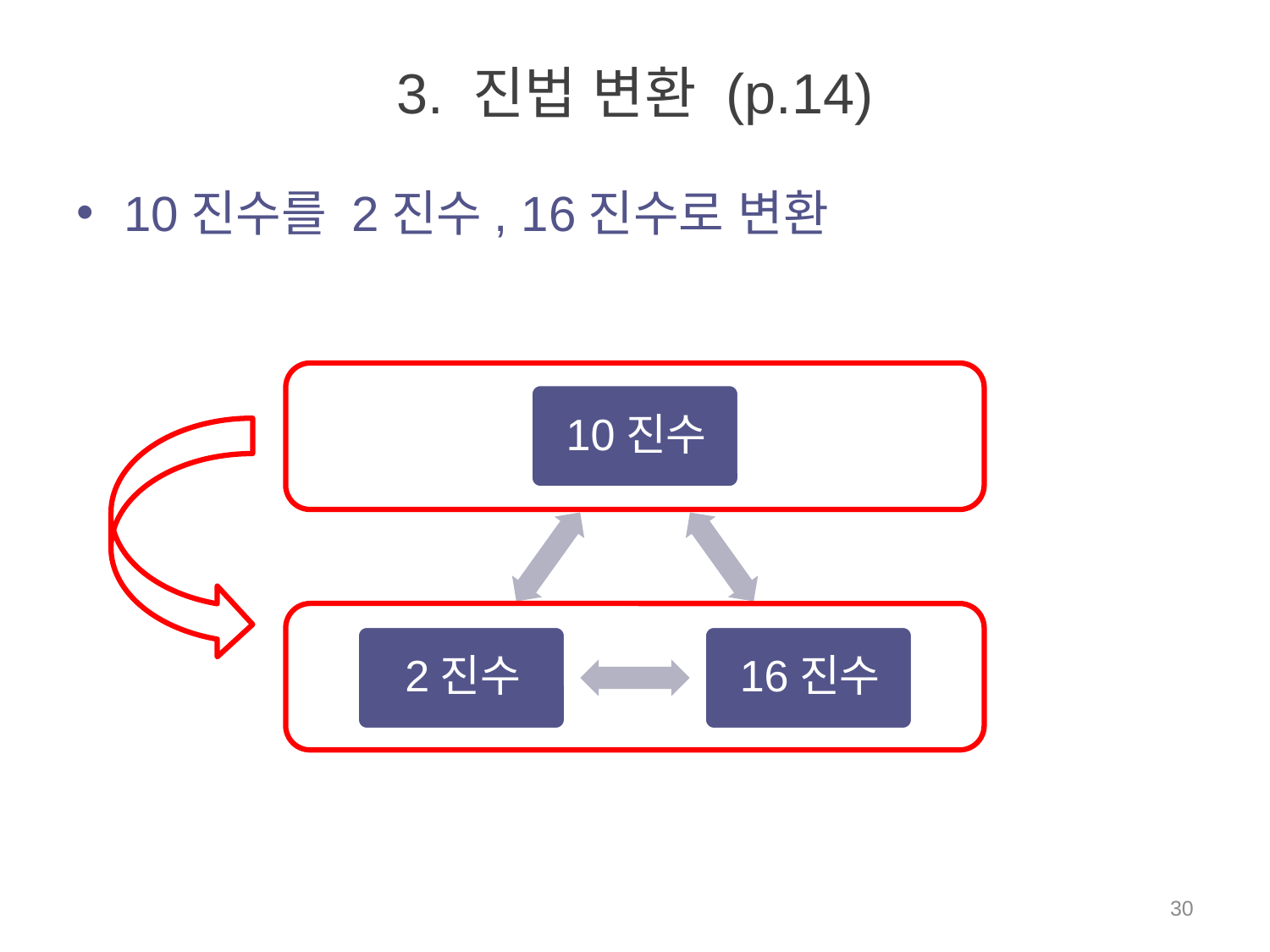

# 3. 진법 변환 (p.14)
10진수를 2진수, 16진수로 변환

10진수

16진수

2진수

30